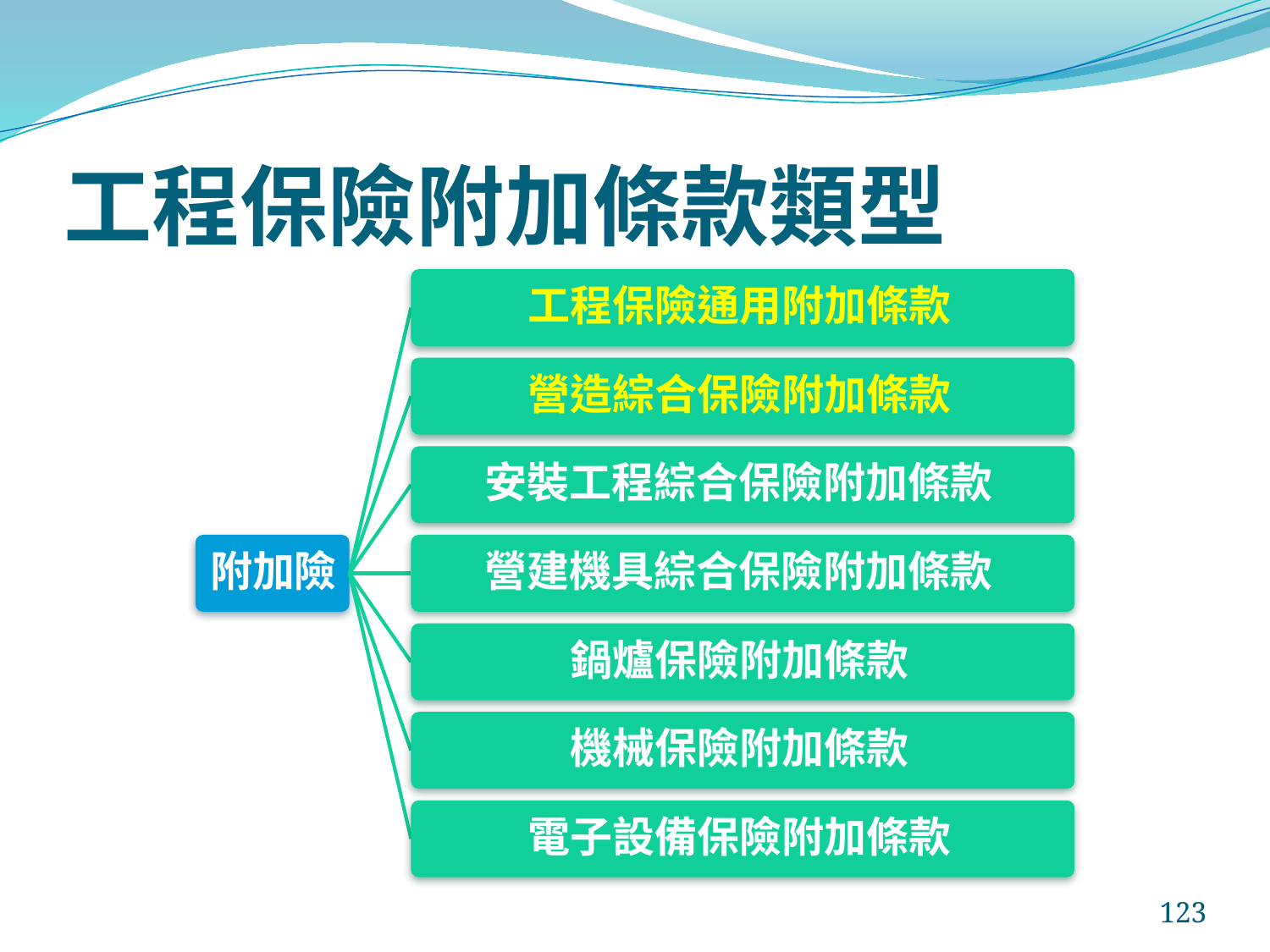

# 工程保險附加條款類型
附加險

工程保險通用附加條款

營造綜合保險附加條款

安裝工程綜合保險附加條款

營建機具綜合保險附加條款

鍋爐保險附加條款

機械保險附加條款

電子設備保險附加條款
123